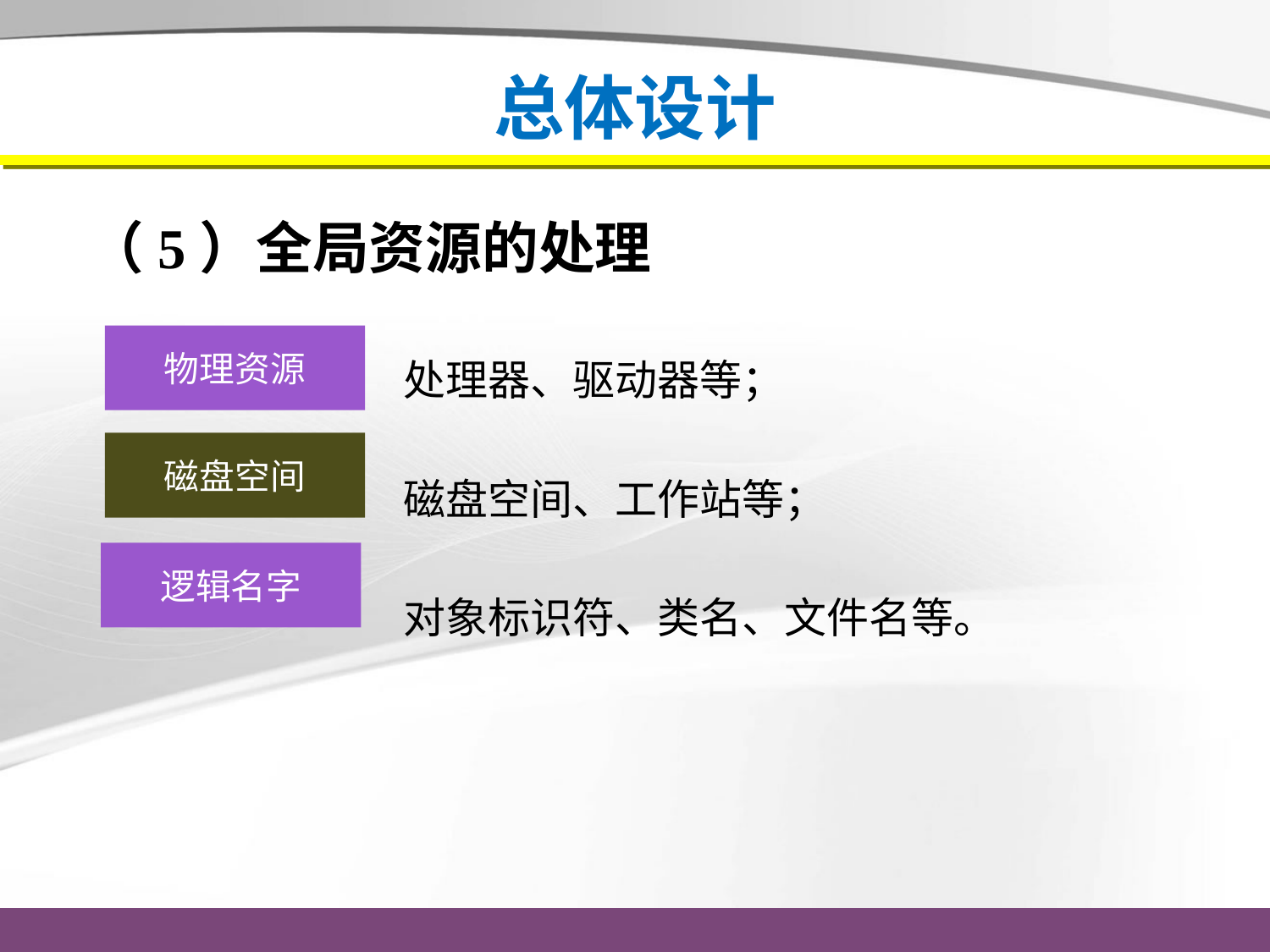

# 总体设计
（5）全局资源的处理
处理器、驱动器等；
磁盘空间、工作站等；
对象标识符、类名、文件名等。
物理资源
磁盘空间
逻辑名字